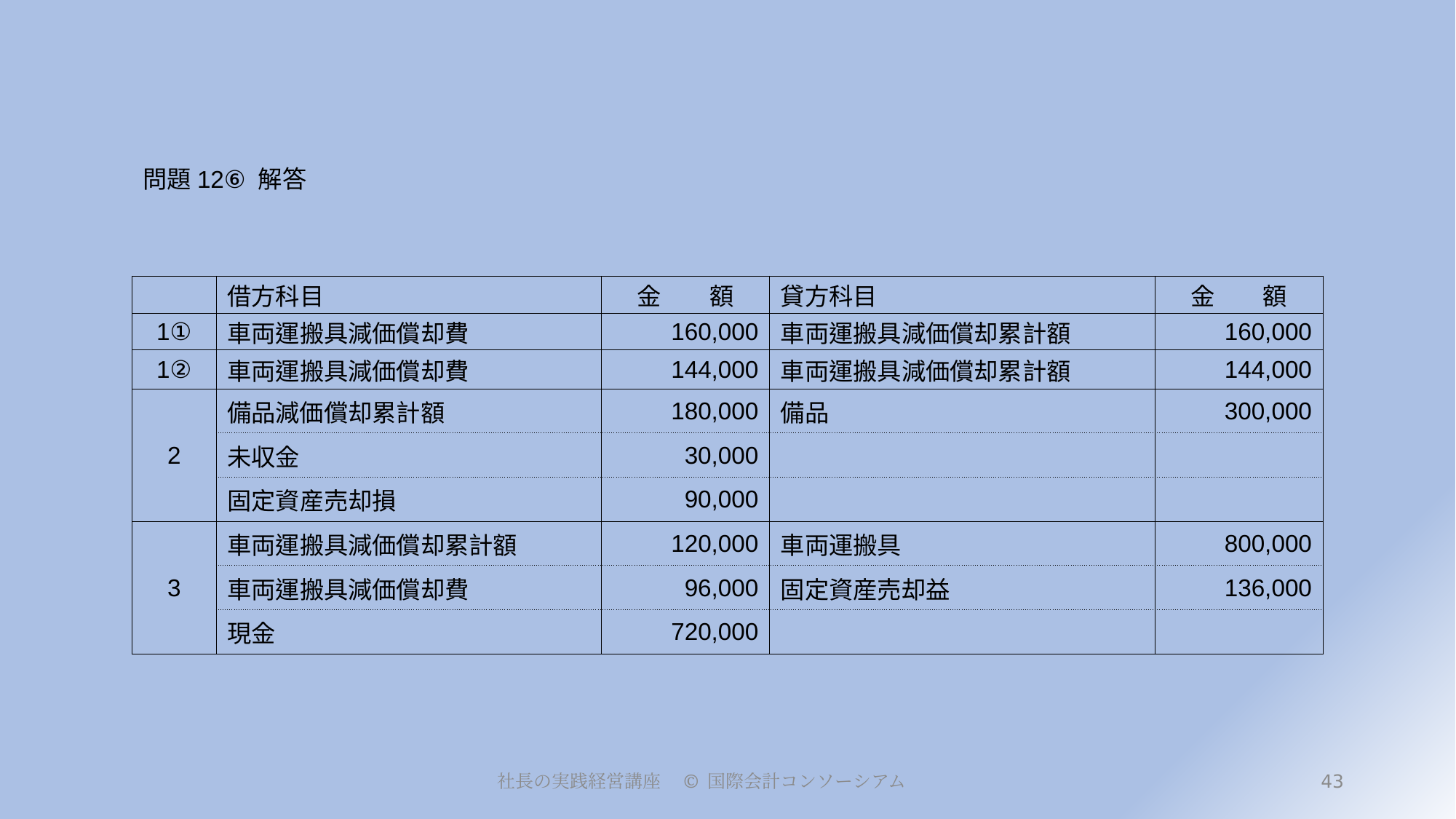

# 問題12⑥ 解答
|  | 借方科目 | 金　　額 | 貸方科目 | 金　　額 |
| --- | --- | --- | --- | --- |
| 1① | 車両運搬具減価償却費 | 160,000 | 車両運搬具減価償却累計額 | 160,000 |
| 1② | 車両運搬具減価償却費 | 144,000 | 車両運搬具減価償却累計額 | 144,000 |
| 2 | 備品減価償却累計額 | 180,000 | 備品 | 300,000 |
|  | 未収金 | 30,000 |  |  |
|  | 固定資産売却損 | 90,000 |  |  |
| 3 | 車両運搬具減価償却累計額 | 120,000 | 車両運搬具 | 800,000 |
|  | 車両運搬具減価償却費 | 96,000 | 固定資産売却益 | 136,000 |
|  | 現金 | 720,000 |  |  |
43
社長の実践経営講座　© 国際会計コンソーシアム